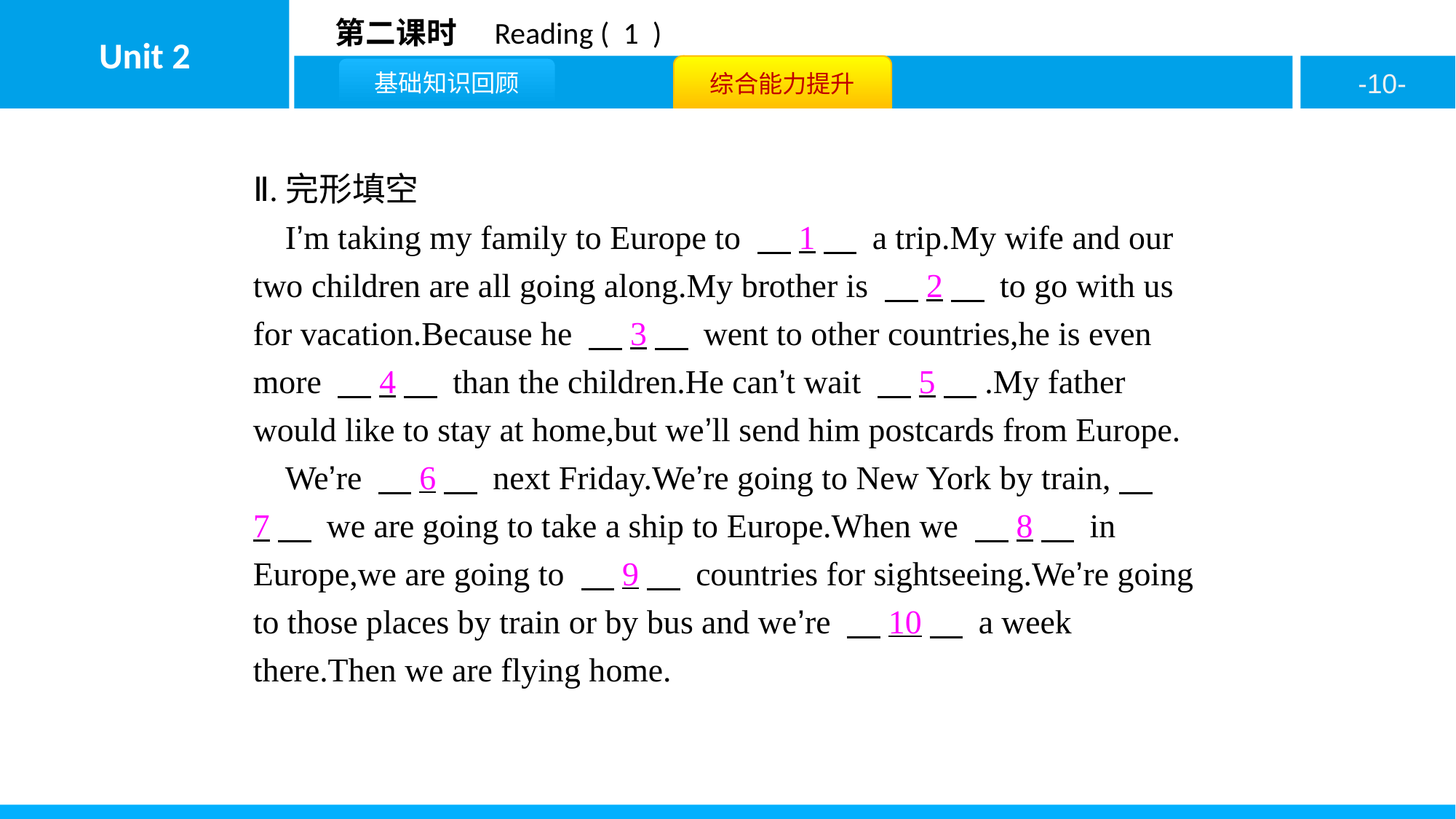

Ⅱ.完形填空
I’m taking my family to Europe to 　1　 a trip.My wife and our two children are all going along.My brother is 　2　 to go with us for vacation.Because he 　3　 went to other countries,he is even more 　4　 than the children.He can’t wait 　5　.My father would like to stay at home,but we’ll send him postcards from Europe.
We’re 　6　 next Friday.We’re going to New York by train,　7　 we are going to take a ship to Europe.When we 　8　 in Europe,we are going to 　9　 countries for sightseeing.We’re going to those places by train or by bus and we’re 　10　 a week there.Then we are flying home.